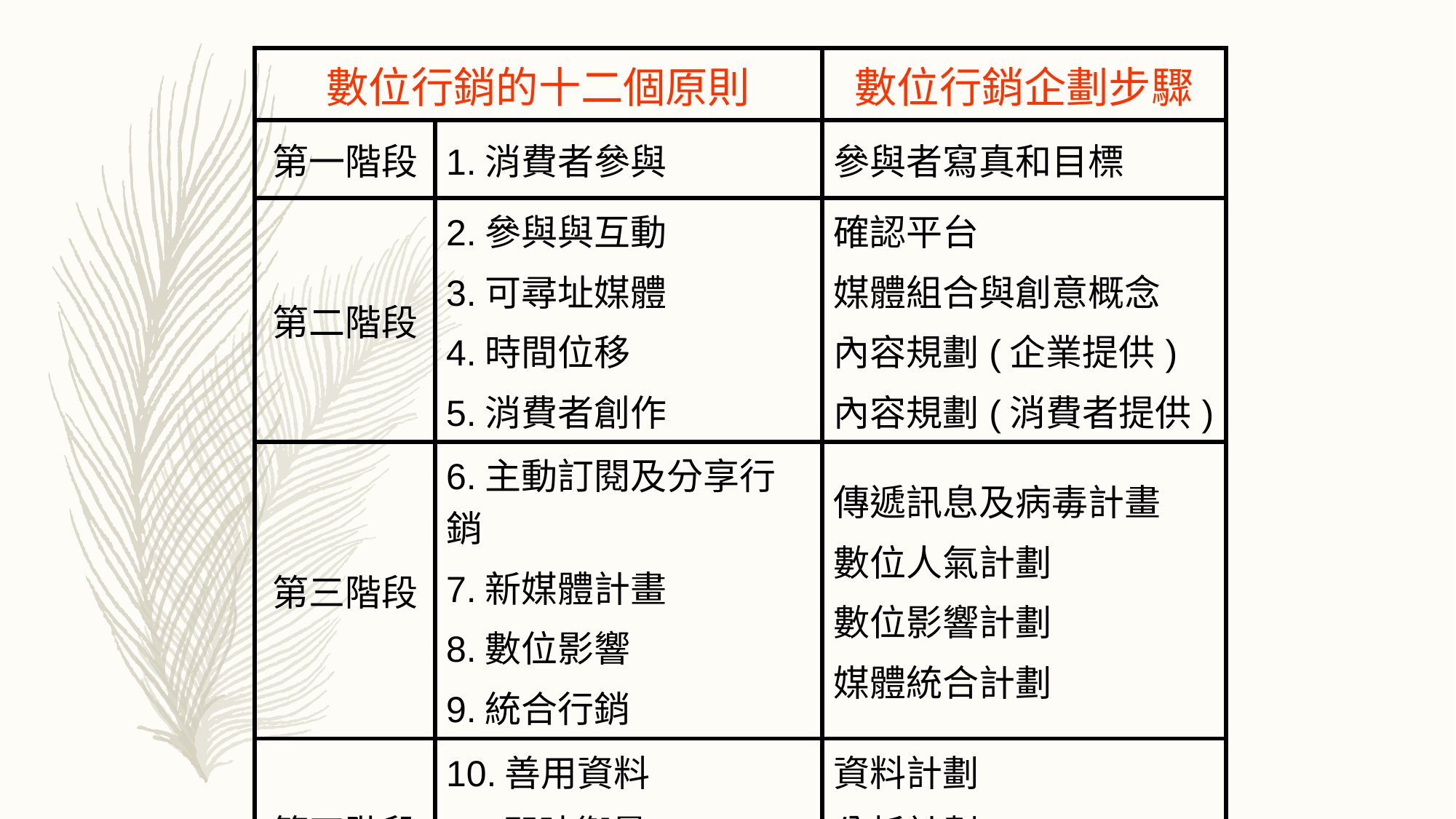

| 數位行銷的十二個原則 |  | 數位行銷企劃步驟 |
| --- | --- | --- |
| 第一階段 | 1.消費者參與 | 參與者寫真和目標 |
| 第二階段 | 2.參與與互動 3.可尋址媒體 4.時間位移 5.消費者創作 | 確認平台 媒體組合與創意概念 內容規劃(企業提供) 內容規劃(消費者提供) |
| 第三階段 | 6.主動訂閱及分享行銷 7.新媒體計畫 8.數位影響 9.統合行銷 | 傳遞訊息及病毒計畫 數位人氣計劃 數位影響計劃 媒體統合計劃 |
| 第四階段 | 10.善用資料 11.即時衡量 12.優化 | 資料計劃 分析計劃 優化計劃 |